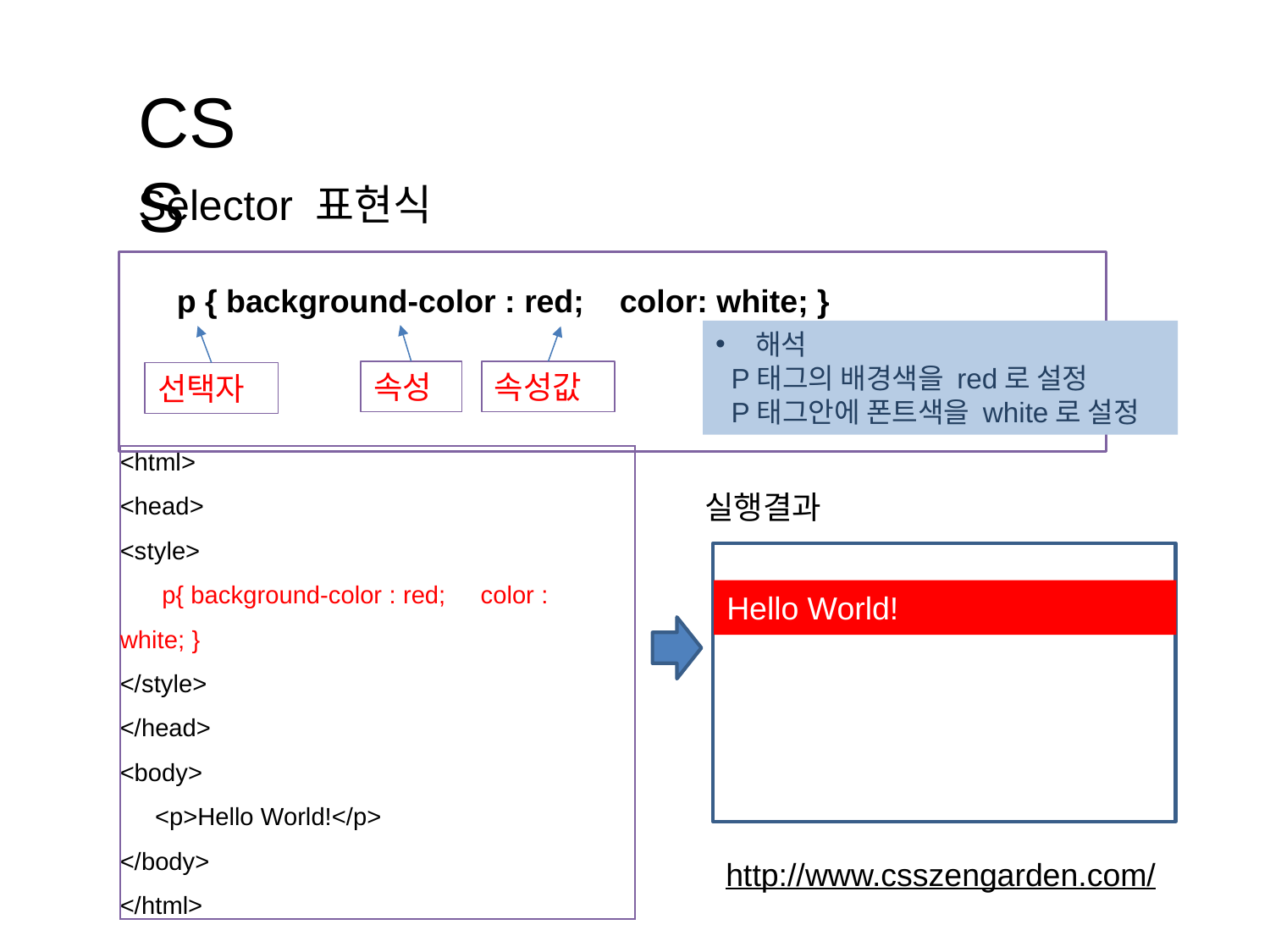

CSS
Selector 표현식

p { background-color : red;    color: white; }
해석
  P태그의 배경색을 red로 설정
  P태그안에 폰트색을 white로 설정
속성
속성값
선택자
<html>
<head>
<style>
      p{ background-color : red;     color : white; }
</style>
</head>
<body>
     <p>Hello World!</p>
</body>
</html>
실행결과

Hello World!

http://www.csszengarden.com/